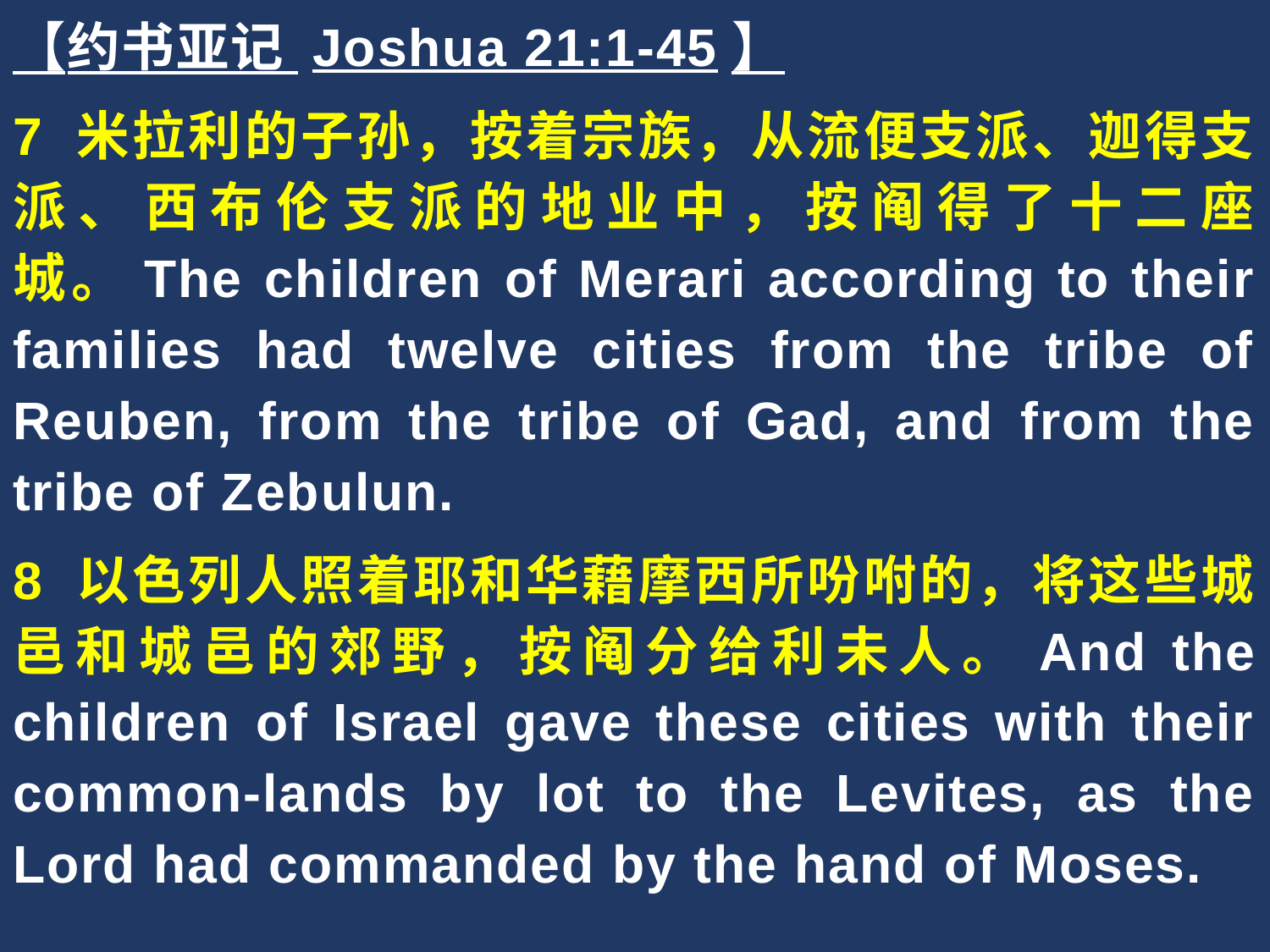

【约书亚记 Joshua 21:1-45】
7 米拉利的子孙，按着宗族，从流便支派、迦得支派、西布伦支派的地业中，按阄得了十二座城。The children of Merari according to their families had twelve cities from the tribe of Reuben, from the tribe of Gad, and from the tribe of Zebulun.
8 以色列人照着耶和华藉摩西所吩咐的，将这些城邑和城邑的郊野，按阄分给利未人。And the children of Israel gave these cities with their common-lands by lot to the Levites, as the Lord had commanded by the hand of Moses.